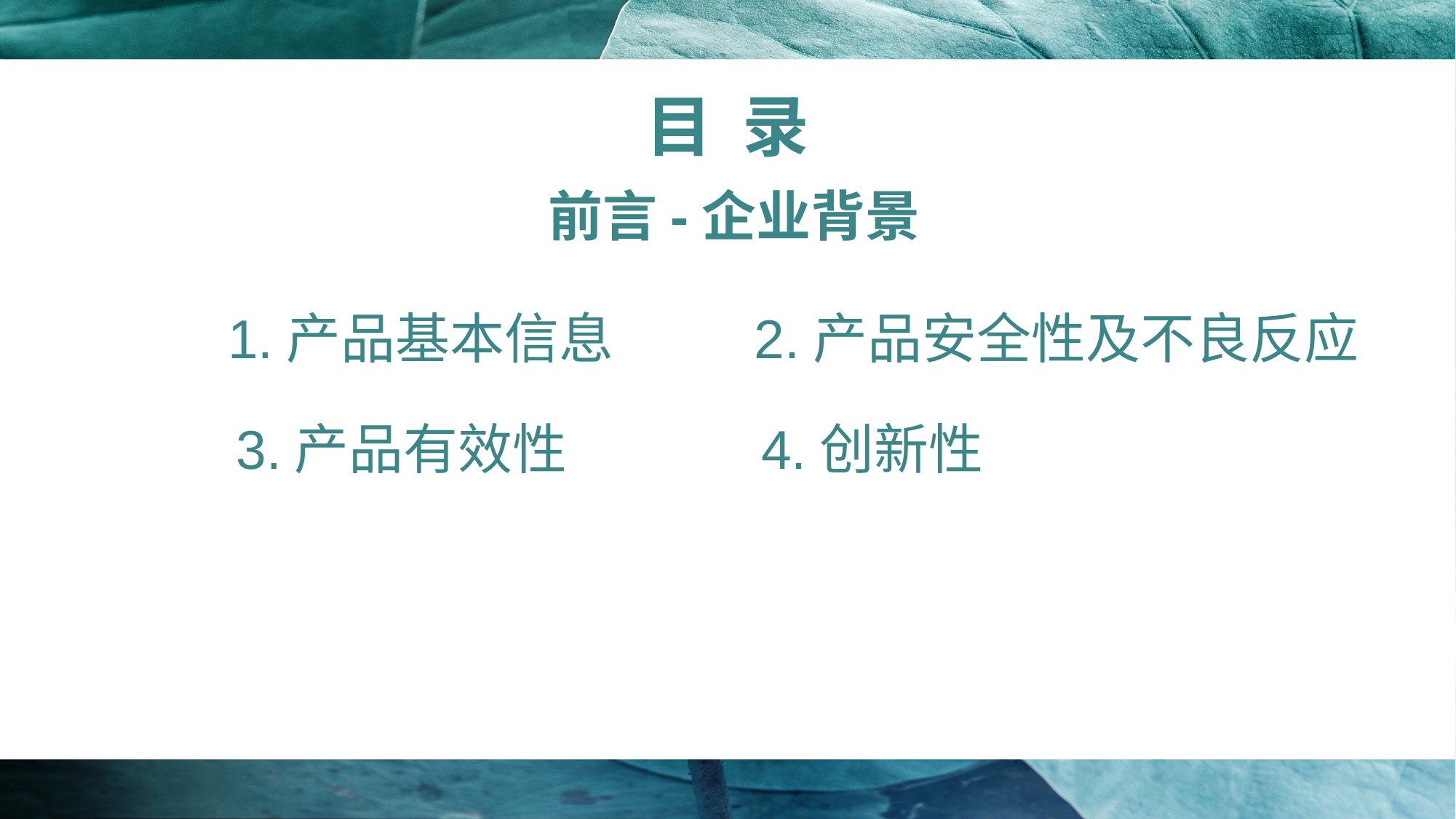

目  录
前言-企业背景
1.产品基本信息
2.产品安全性及不良反应
3.产品有效性
4.创新性